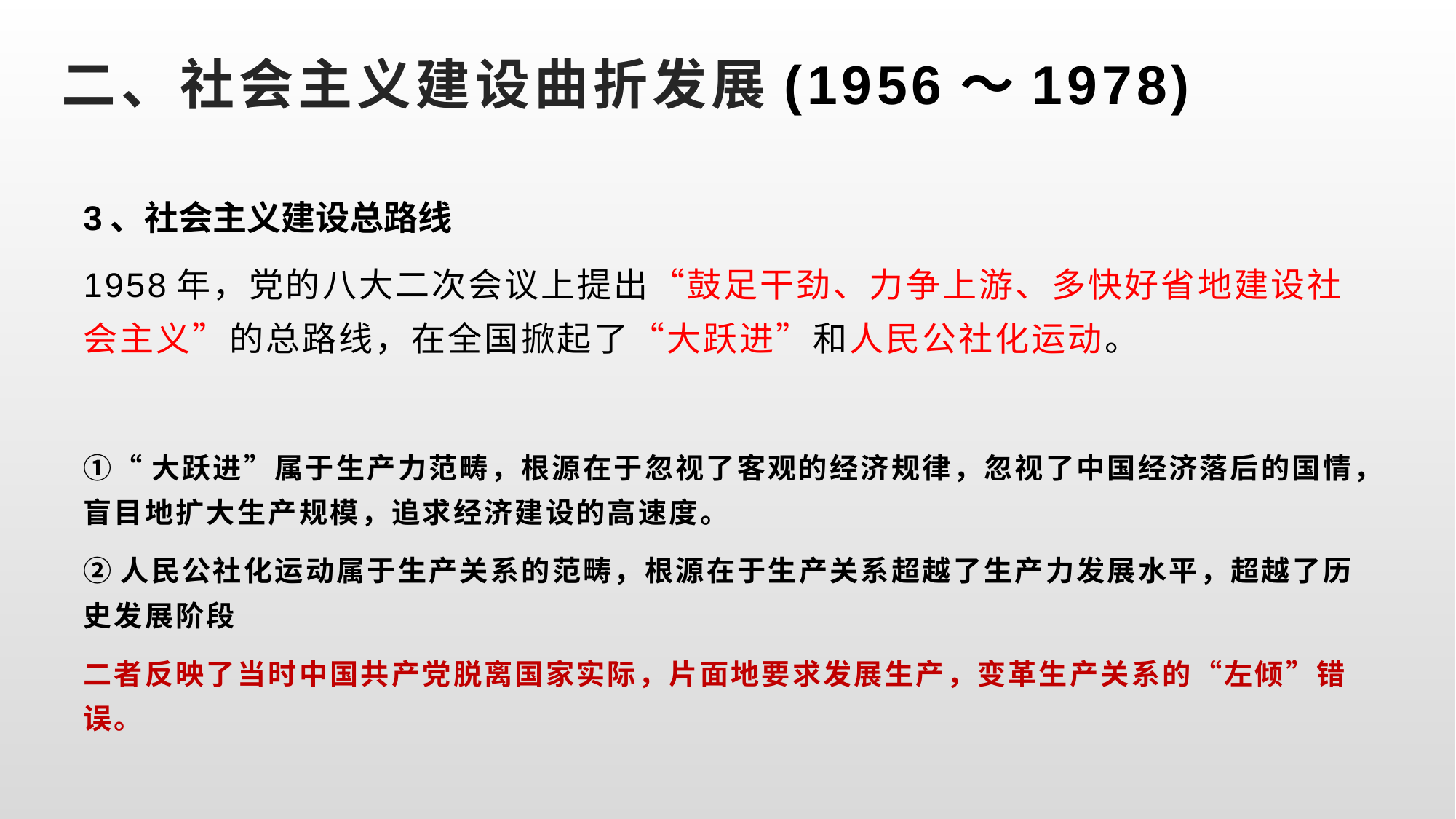

# 二、社会主义建设曲折发展(1956～1978)
3、社会主义建设总路线
1958年，党的八大二次会议上提出“鼓足干劲、力争上游、多快好省地建设社会主义”的总路线，在全国掀起了“大跃进”和人民公社化运动。

①“大跃进”属于生产力范畴，根源在于忽视了客观的经济规律，忽视了中国经济落后的国情，盲目地扩大生产规模，追求经济建设的高速度。
②人民公社化运动属于生产关系的范畴，根源在于生产关系超越了生产力发展水平，超越了历史发展阶段
二者反映了当时中国共产党脱离国家实际，片面地要求发展生产，变革生产关系的“左倾”错误。